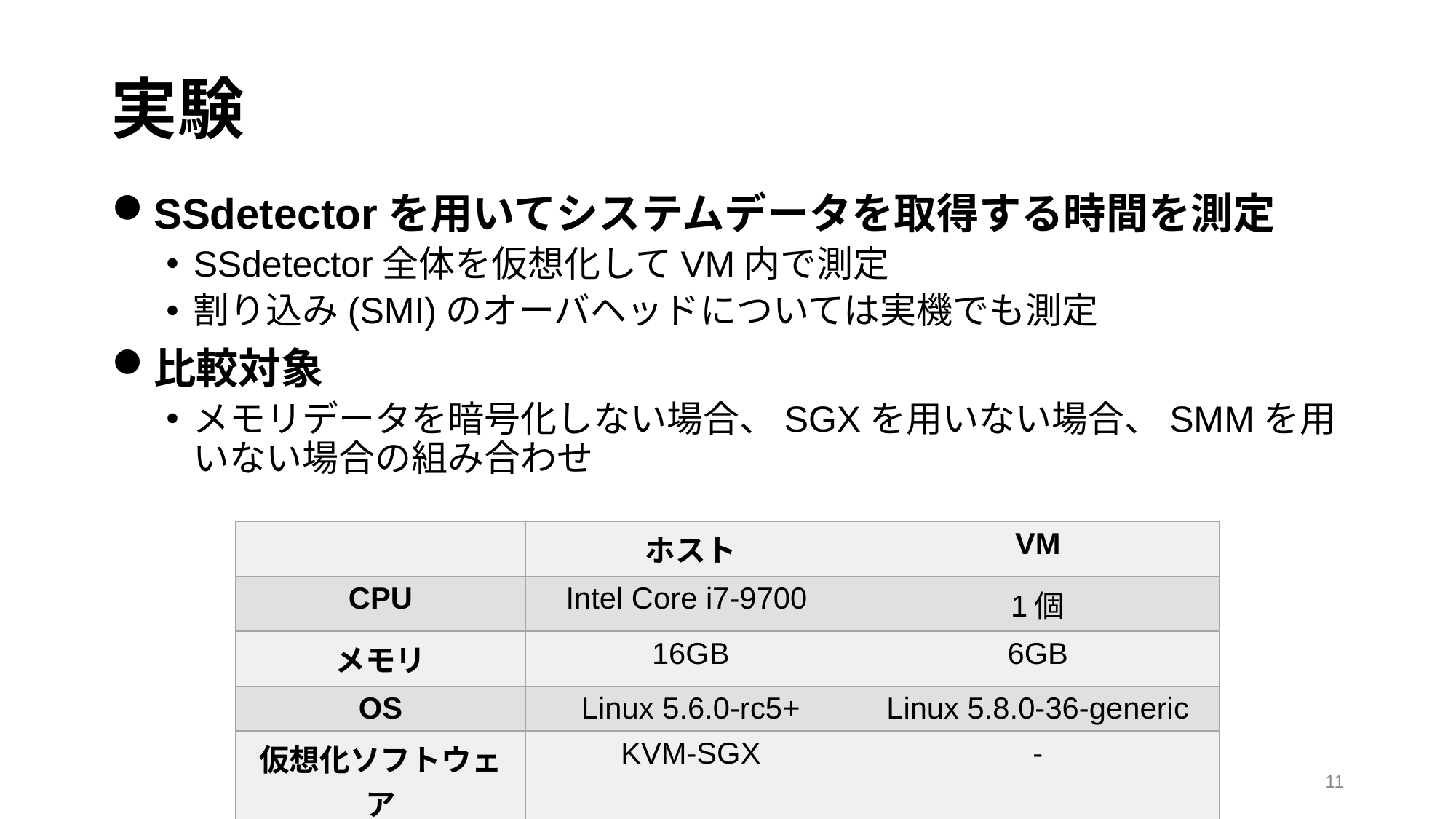

# 実験
SSdetectorを用いてシステムデータを取得する時間を測定
SSdetector全体を仮想化してVM内で測定
割り込み(SMI)のオーバヘッドについては実機でも測定
比較対象
メモリデータを暗号化しない場合、SGXを用いない場合、SMMを用いない場合の組み合わせ

|  | ホスト | VM |
| --- | --- | --- |
| CPU | Intel Core i7-9700 | 1個 |
| メモリ | 16GB | 6GB |
| OS | Linux 5.6.0-rc5+ | Linux 5.8.0-36-generic |
| 仮想化ソフトウェア | KVM-SGX | - |
11